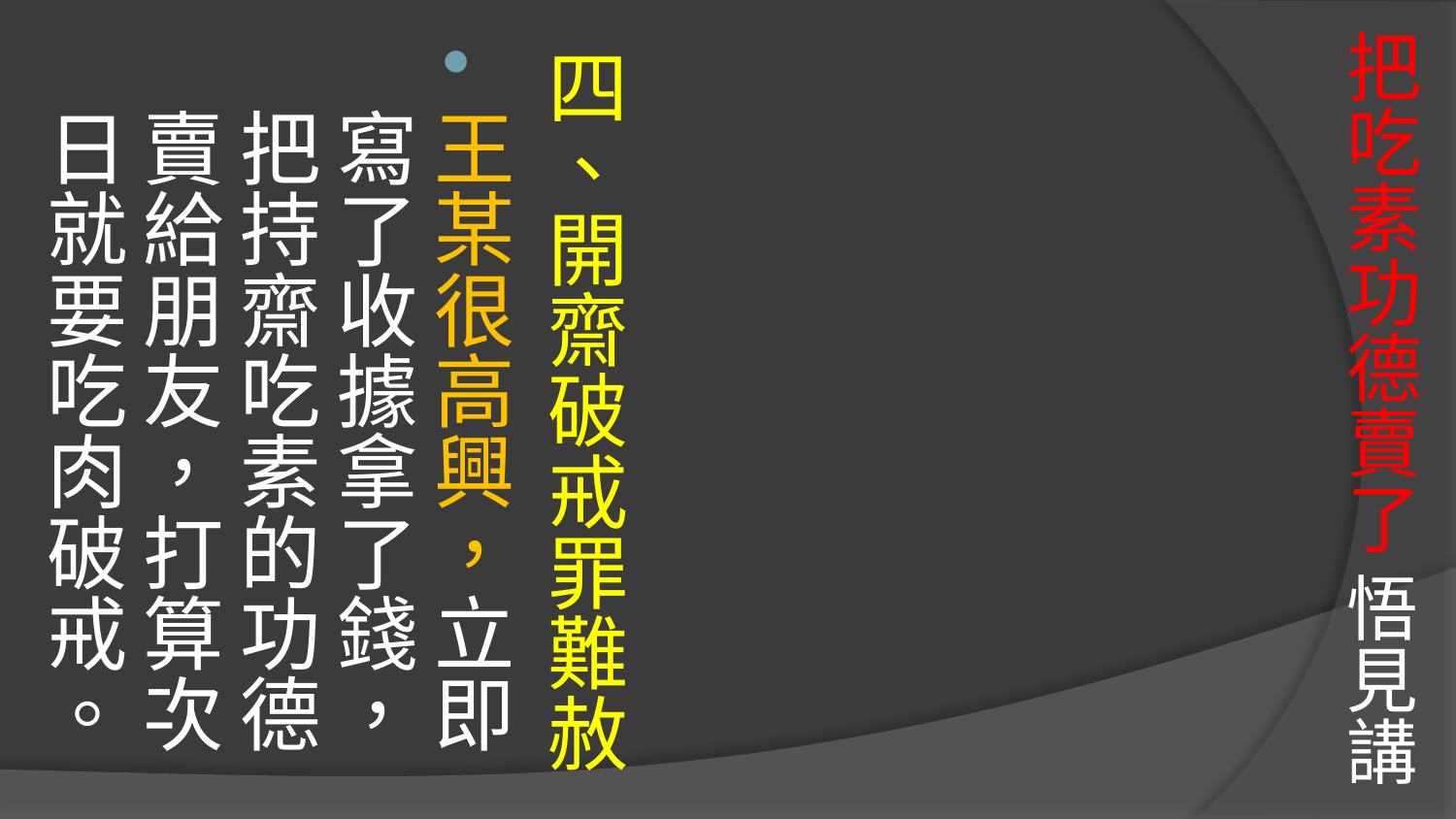

# 把吃素功德賣了 悟見講
四、開齋破戒罪難赦
王某很高興，立即寫了收據拿了錢，把持齋吃素的功德賣給朋友，打算次日就要吃肉破戒。